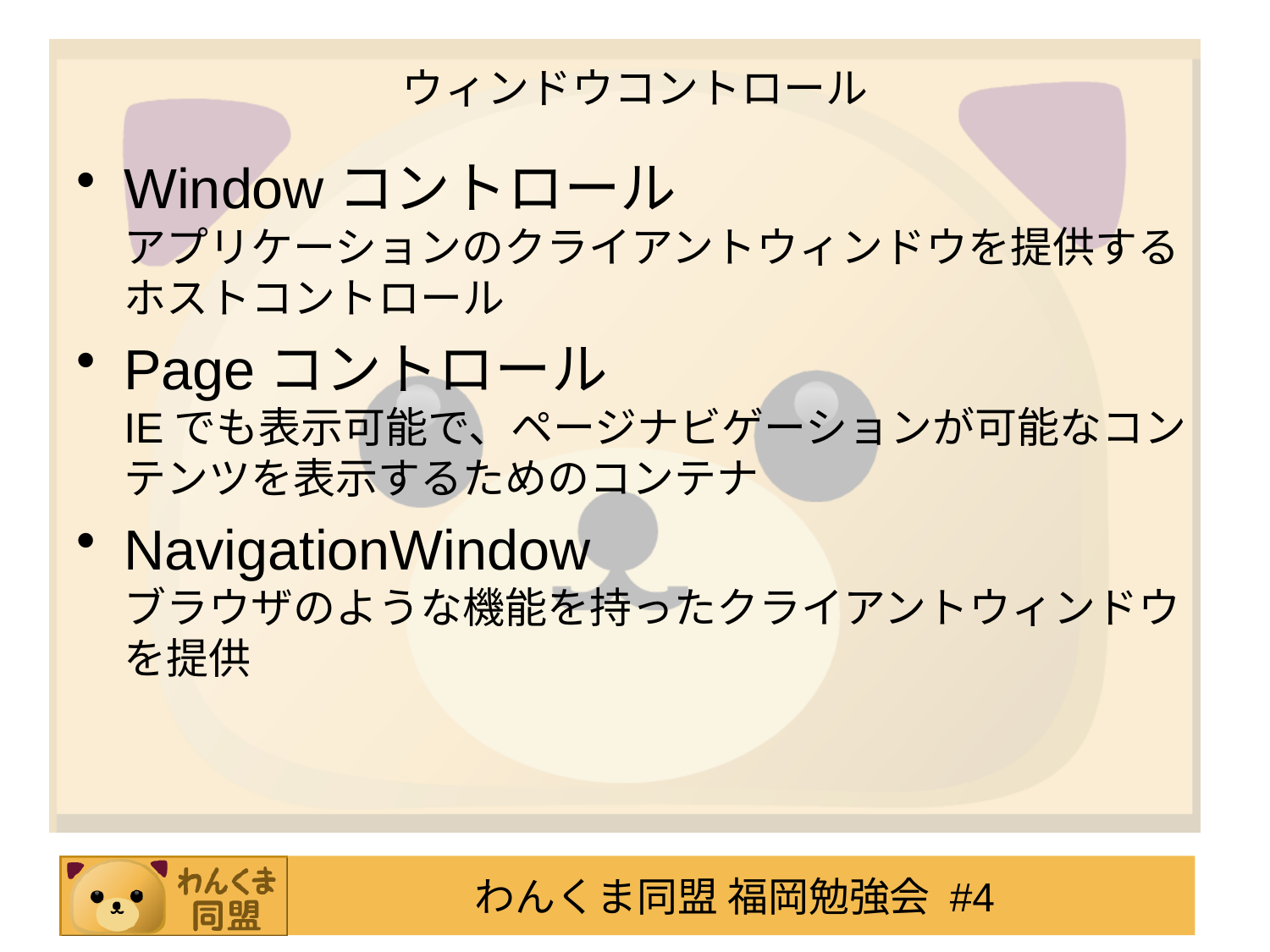

# ウィンドウコントロール
Windowコントロール
アプリケーションのクライアントウィンドウを提供するホストコントロール
Pageコントロール
IEでも表示可能で、ページナビゲーションが可能なコンテンツを表示するためのコンテナ
NavigationWindow
ブラウザのような機能を持ったクライアントウィンドウを提供